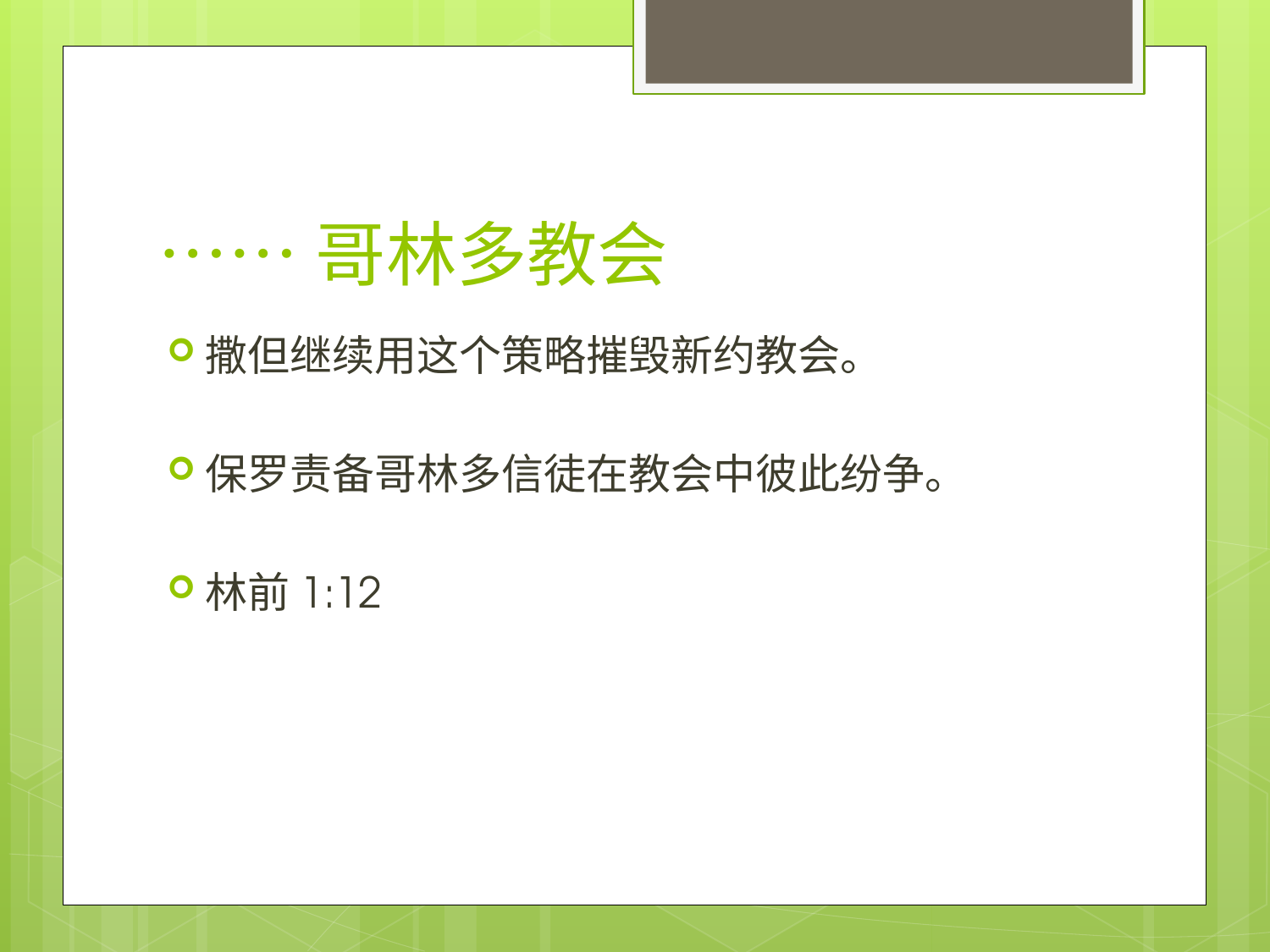

# ……哥林多教会
撒但继续用这个策略摧毁新约教会。

保罗责备哥林多信徒在教会中彼此纷争。

林前1:12